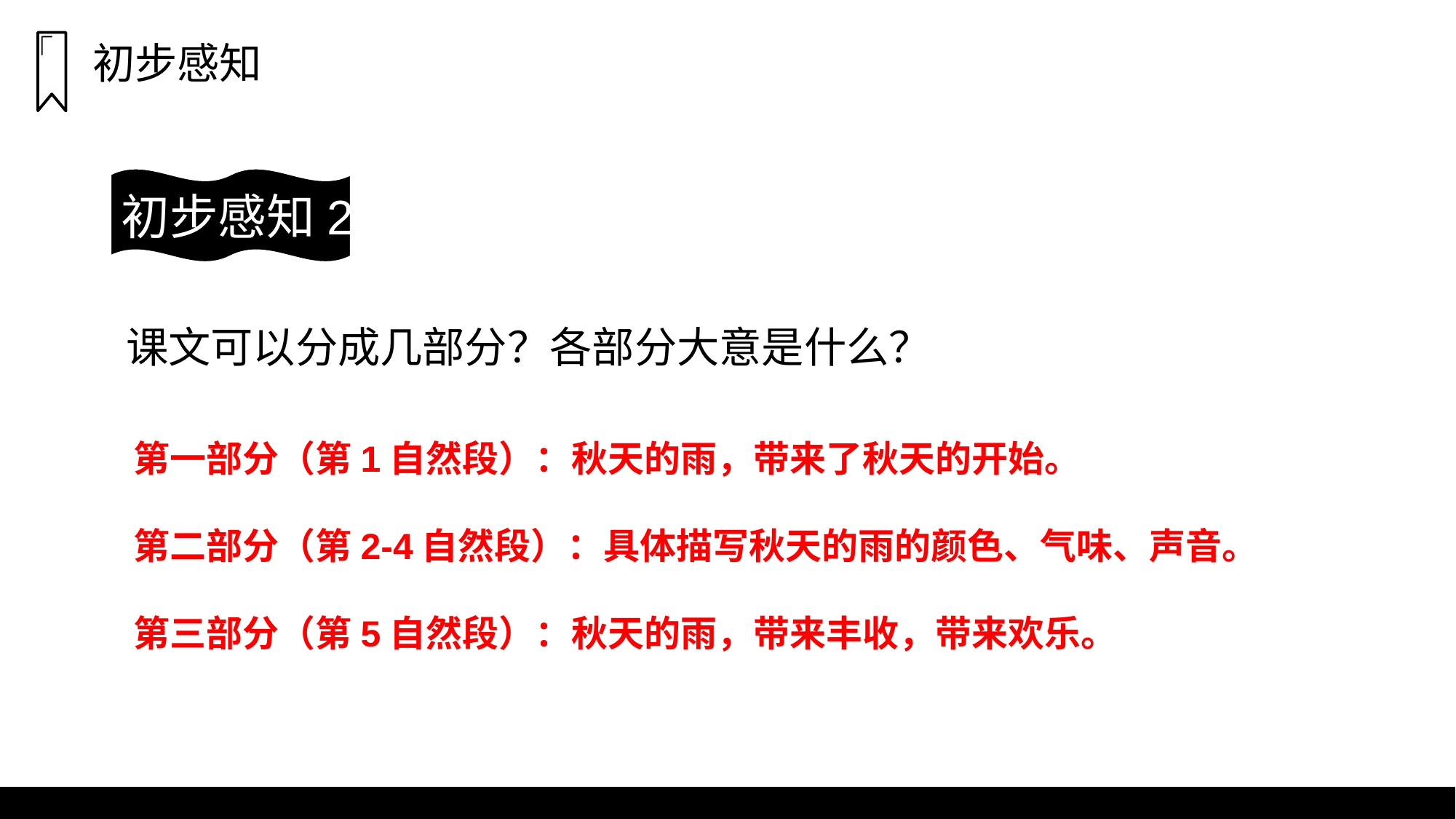

初步感知
初步感知2
    课文可以分成几部分？各部分大意是什么？
第一部分（第1自然段）：秋天的雨，带来了秋天的开始。

第二部分（第2-4自然段）：具体描写秋天的雨的颜色、气味、声音。

第三部分（第5自然段）：秋天的雨，带来丰收，带来欢乐。